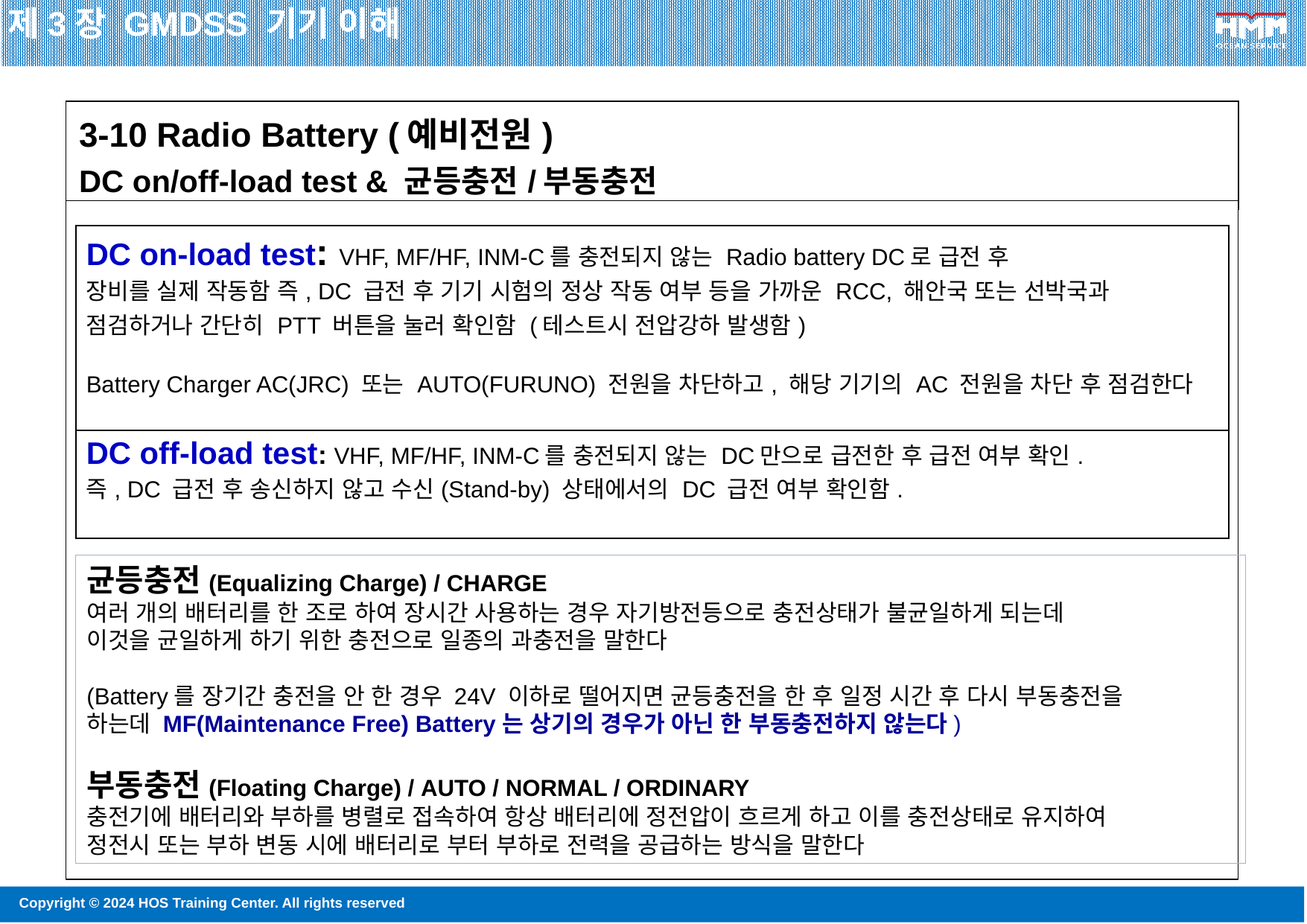

제3장 GMDSS 기기 이해
| 3-10 Radio Battery (예비전원) DC on/off-load test & 균등충전/부동충전 |
| --- |

| DC on-load test: VHF, MF/HF, INM-C를 충전되지 않는 Radio battery DC로 급전 후 장비를 실제 작동함 즉, DC 급전 후 기기 시험의 정상 작동 여부 등을 가까운 RCC, 해안국 또는 선박국과 점검하거나 간단히 PTT 버튼을 눌러 확인함 (테스트시 전압강하 발생함) Battery Charger AC(JRC) 또는 AUTO(FURUNO) 전원을 차단하고, 해당 기기의 AC 전원을 차단 후 점검한다 |
| --- |
| DC off-load test: VHF, MF/HF, INM-C를 충전되지 않는 DC만으로 급전한 후 급전 여부 확인. 즉, DC 급전 후 송신하지 않고 수신(Stand-by) 상태에서의 DC 급전 여부 확인함. |
통상 초기 충전전류가 20A가   되고 서서히 충전이 되면서 10시간 정도 후, 2A 이하로 떨어지면 다시 부동충전 mode로 전환함)
균등충전(Equalizing Charge) / CHARGE
여러 개의 배터리를 한 조로 하여 장시간 사용하는 경우 자기방전등으로 충전상태가 불균일하게 되는데
이것을 균일하게 하기 위한 충전으로 일종의 과충전을 말한다
(Battery를 장기간 충전을 안 한 경우 24V 이하로 떨어지면 균등충전을 한 후 일정 시간 후 다시 부동충전을
하는데 MF(Maintenance Free) Battery는 상기의 경우가 아닌 한 부동충전하지 않는다)

부동충전(Floating Charge) / AUTO / NORMAL / ORDINARY
충전기에 배터리와 부하를 병렬로 접속하여 항상 배터리에 정전압이 흐르게 하고 이를 충전상태로 유지하여
정전시 또는 부하 변동 시에 배터리로 부터 부하로 전력을 공급하는 방식을 말한다
88